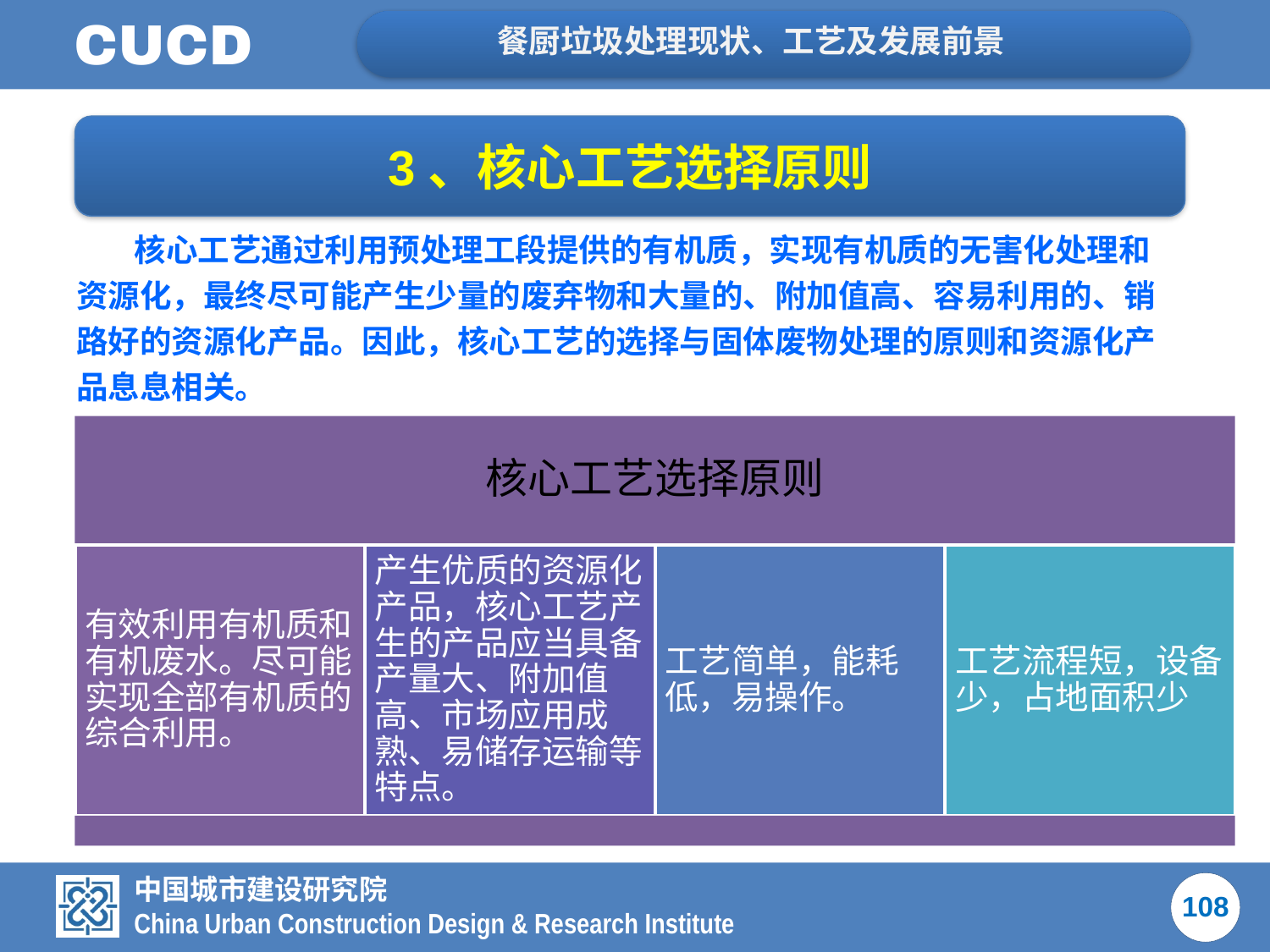

3、核心工艺选择原则
       核心工艺通过利用预处理工段提供的有机质，实现有机质的无害化处理和资源化，最终尽可能产生少量的废弃物和大量的、附加值高、容易利用的、销路好的资源化产品。因此，核心工艺的选择与固体废物处理的原则和资源化产品息息相关。
核心工艺选择原则
有效利用有机质和有机废水。尽可能实现全部有机质的综合利用。
产生优质的资源化产品，核心工艺产生的产品应当具备产量大、附加值高、市场应用成熟、易储存运输等特点。
工艺简单，能耗低，易操作。
工艺流程短，设备少，占地面积少
108